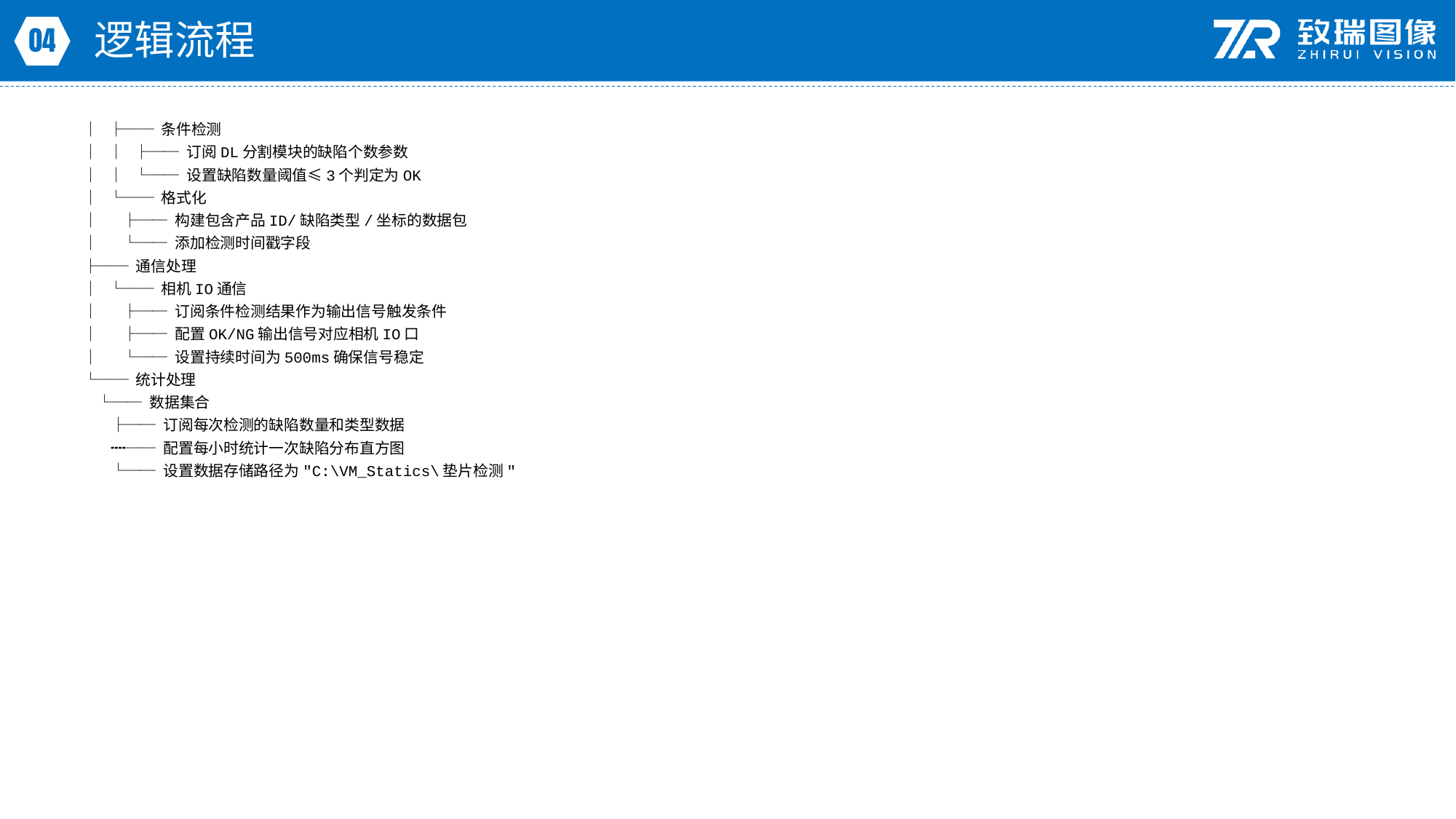

逻辑流程
04

│   ├── 条件检测
│   │   ├── 订阅DL分割模块的缺陷个数参数
│   │   └── 设置缺陷数量阈值≤3个判定为OK
│   └── 格式化
│       ├── 构建包含产品ID/缺陷类型/坐标的数据包
│       └── 添加检测时间戳字段
├── 通信处理
│   └── 相机IO通信
│       ├── 订阅条件检测结果作为输出信号触发条件
│       ├── 配置OK/NG输出信号对应相机IO口
│       └── 设置持续时间为500ms确保信号稳定
└── 统计处理
    └── 数据集合
        ├── 订阅每次检测的缺陷数量和类型数据
        ┉── 配置每小时统计一次缺陷分布直方图
        └── 设置数据存储路径为"C:\VM_Statics\垫片检测"